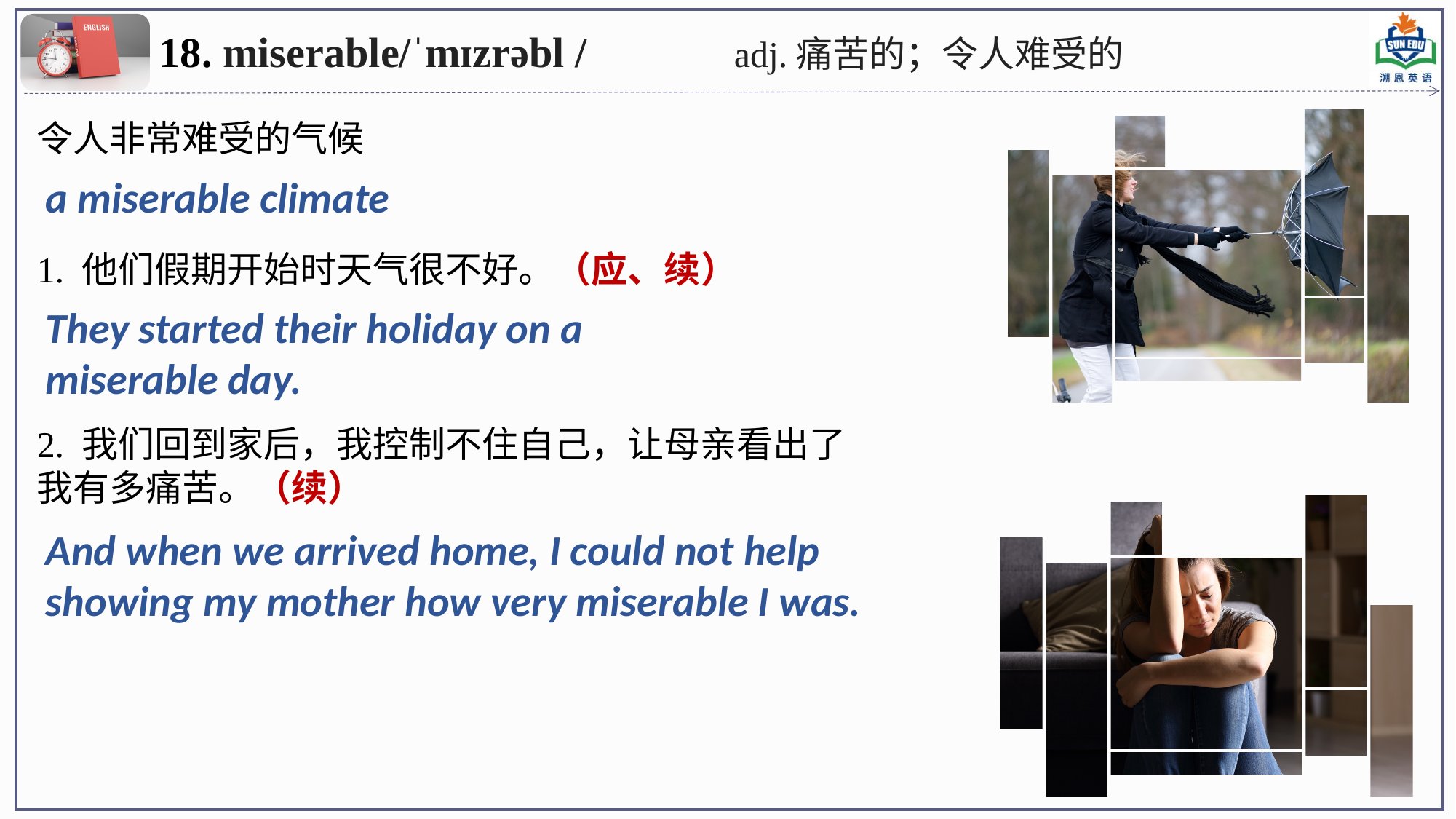

18. miserable/ˈmɪzrəbl /                adj.痛苦的；令人难受的
令人非常难受的气候

1. 他们假期开始时天气很不好。（应、续）

2. 我们回到家后，我控制不住自己，让母亲看出了我有多痛苦。（续）

a miserable climate
They started their holiday on a miserable day.

And when we arrived home, I could not help showing my mother how very miserable I was.